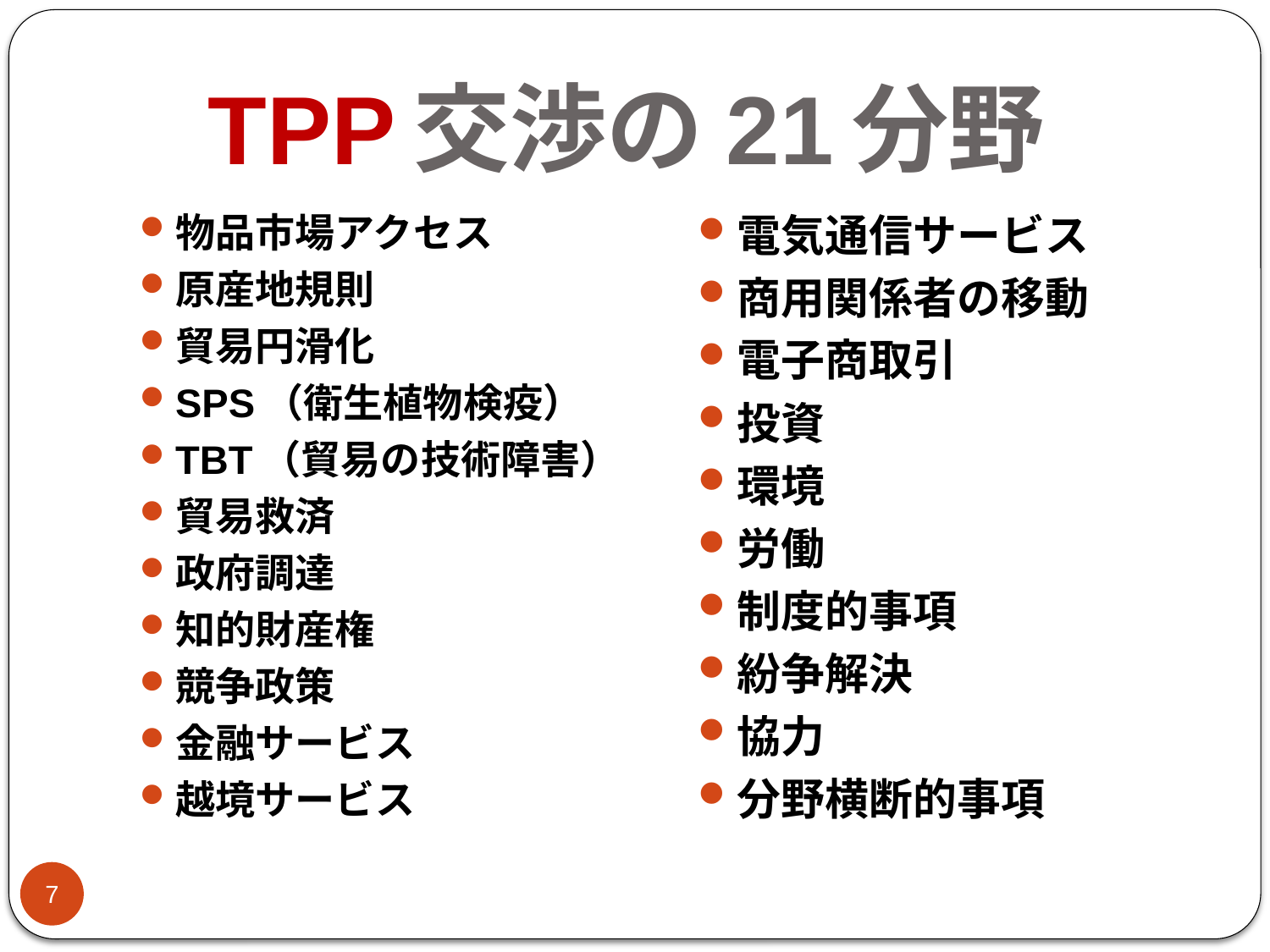

# TPP交渉の21分野
物品市場アクセス
原産地規則
貿易円滑化
SPS（衛生植物検疫）
TBT（貿易の技術障害）
貿易救済
政府調達
知的財産権
競争政策
金融サービス
越境サービス

電気通信サービス
商用関係者の移動
電子商取引
投資
環境
労働
制度的事項
紛争解決
協力
分野横断的事項
7